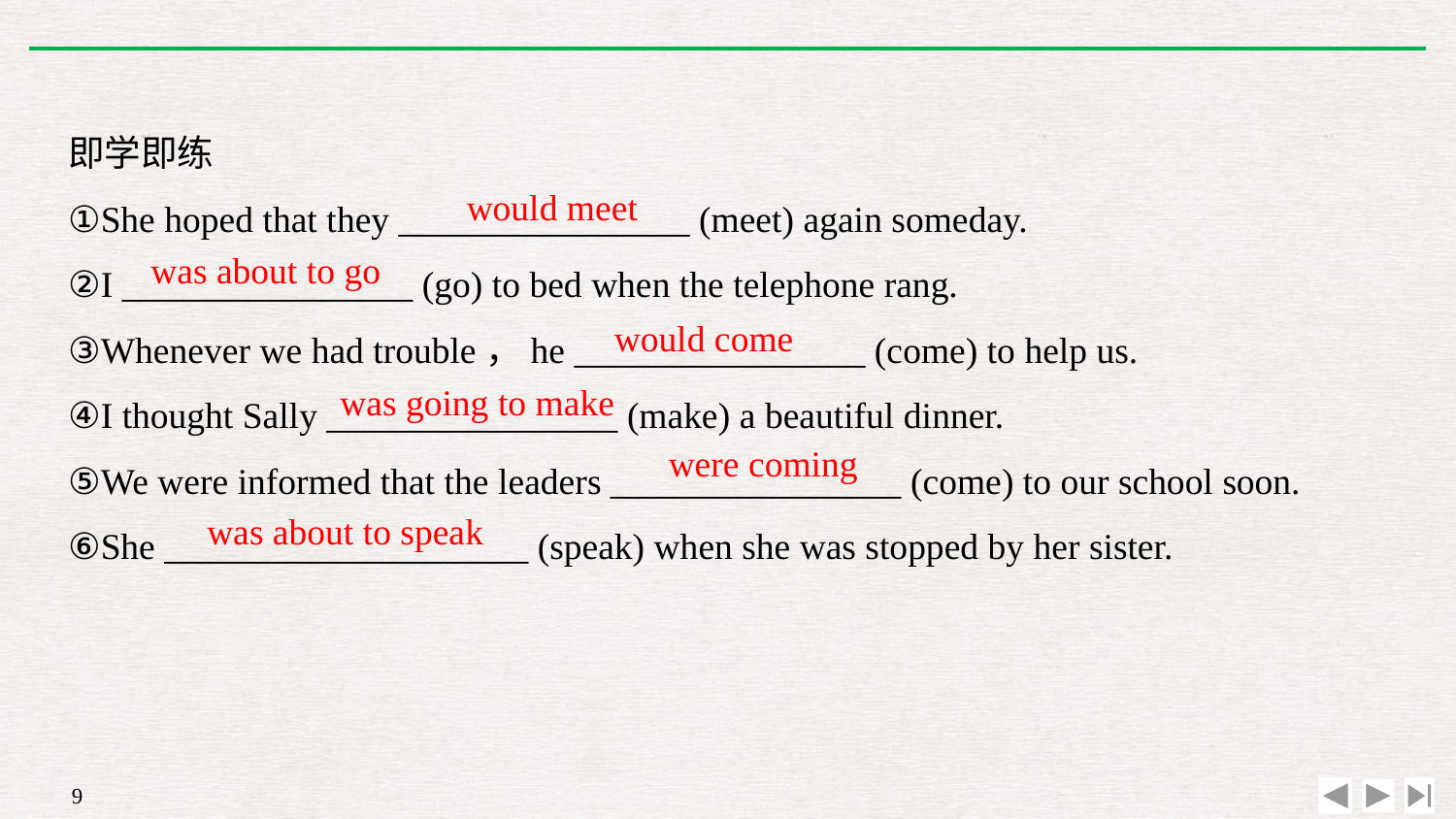

即学即练
①She hoped that they ________________ (meet) again someday.
②I ________________ (go) to bed when the telephone rang.
③Whenever we had trouble，he ________________ (come) to help us.
④I thought Sally ________________ (make) a beautiful dinner.
⑤We were informed that the leaders ________________ (come) to our school soon.
⑥She ____________________ (speak) when she was stopped by her sister.
would meet
was about to go
would come
was going to make
were coming
was about to speak